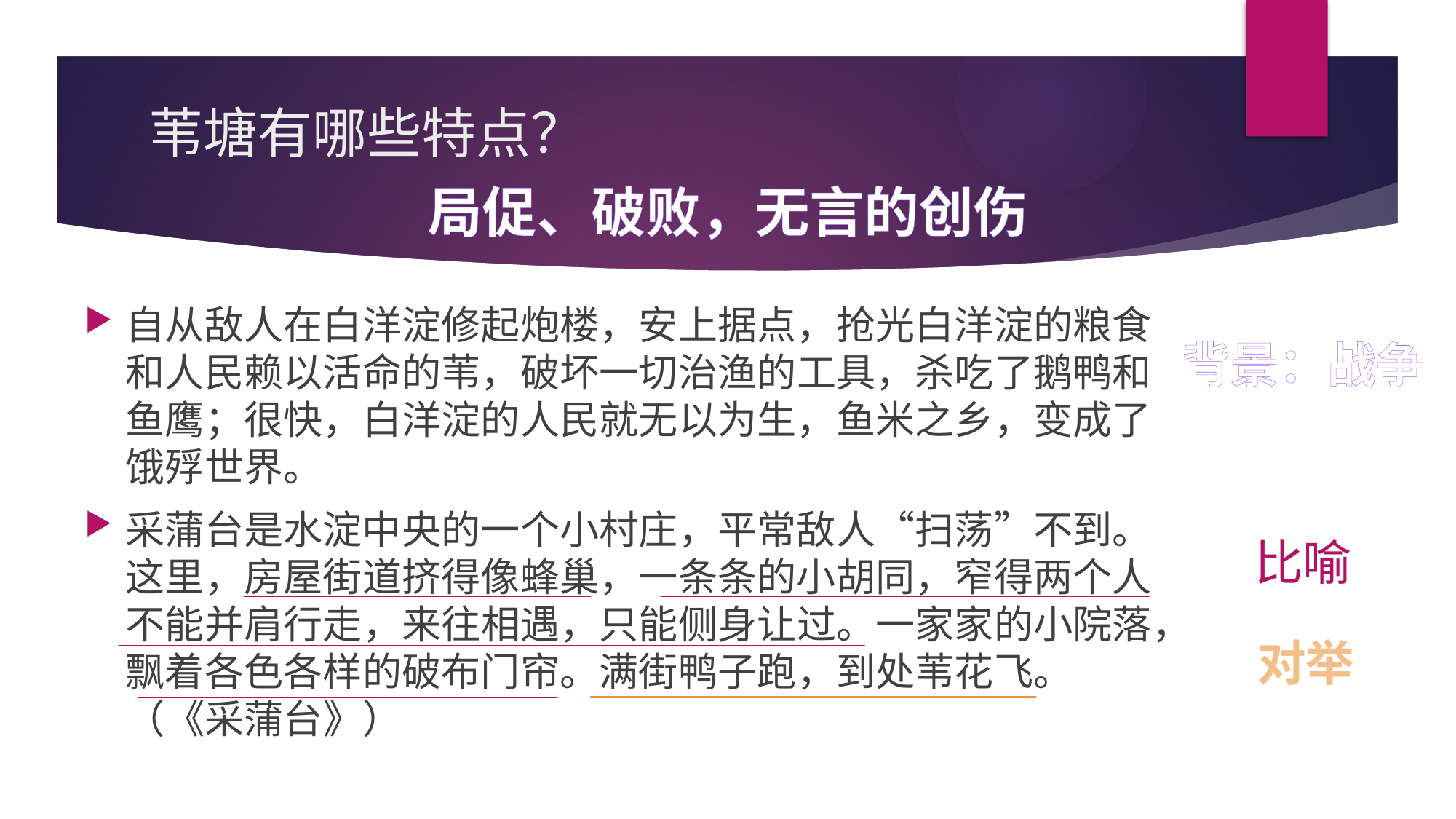

# 苇塘有哪些特点？
局促、破败，无言的创伤
自从敌人在白洋淀修起炮楼，安上据点，抢光白洋淀的粮食和人民赖以活命的苇，破坏一切治渔的工具，杀吃了鹅鸭和鱼鹰；很快，白洋淀的人民就无以为生，鱼米之乡，变成了饿殍世界。
采蒲台是水淀中央的一个小村庄，平常敌人“扫荡”不到。这里，房屋街道挤得像蜂巢，一条条的小胡同，窄得两个人不能并肩行走，来往相遇，只能侧身让过。一家家的小院落，飘着各色各样的破布门帘。满街鸭子跑，到处苇花飞。（《采蒲台》）
背景：战争
比喻
对举